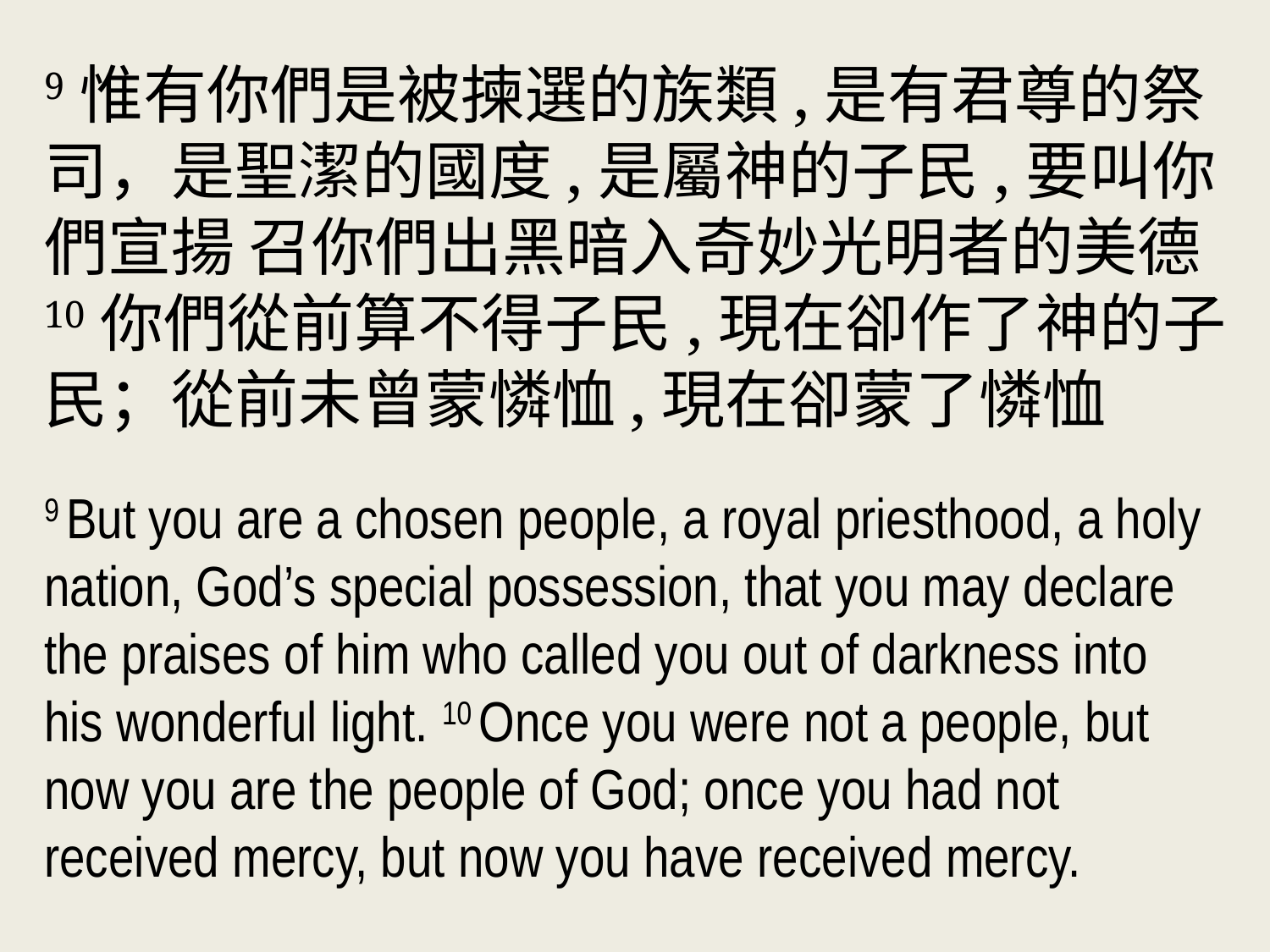

9惟有你們是被揀選的族類,是有君尊的祭司，是聖潔的國度,是屬神的子民,要叫你們宣揚 召你們出黑暗入奇妙光明者的美德 10你們從前算不得子民,現在卻作了神的子民；從前未曾蒙憐恤,現在卻蒙了憐恤
9 But you are a chosen people, a royal priesthood, a holy nation, God’s special possession, that you may declare the praises of him who called you out of darkness into his wonderful light. 10 Once you were not a people, but now you are the people of God; once you had not received mercy, but now you have received mercy.